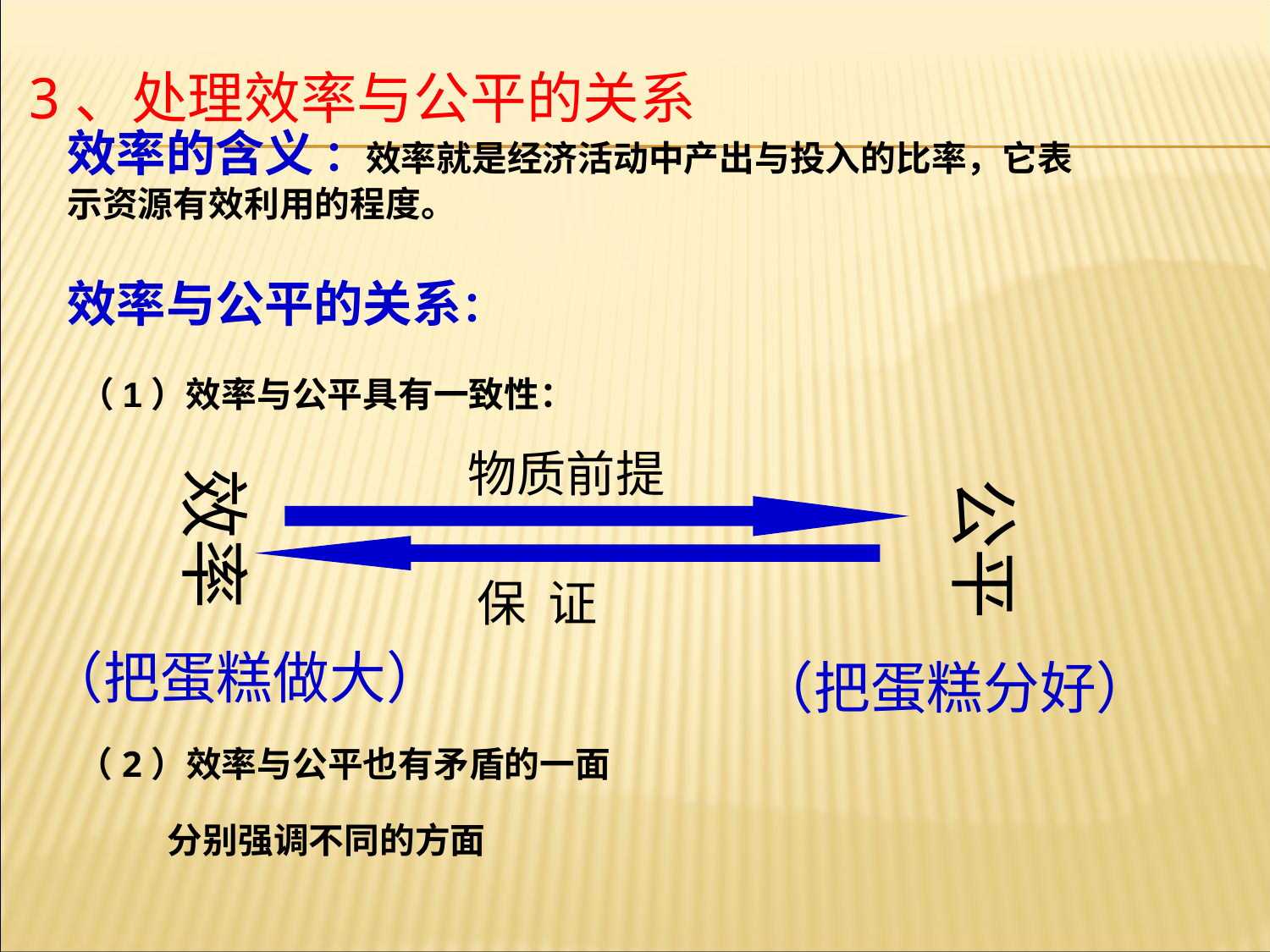

# 3、处理效率与公平的关系
效率的含义 ：效率就是经济活动中产出与投入的比率，它表示资源有效利用的程度。
效率与公平的关系：
（1）效率与公平具有一致性：
物质前提

效率
公平

保  证
（把蛋糕做大）
（把蛋糕分好）
（2）效率与公平也有矛盾的一面

分别强调不同的方面